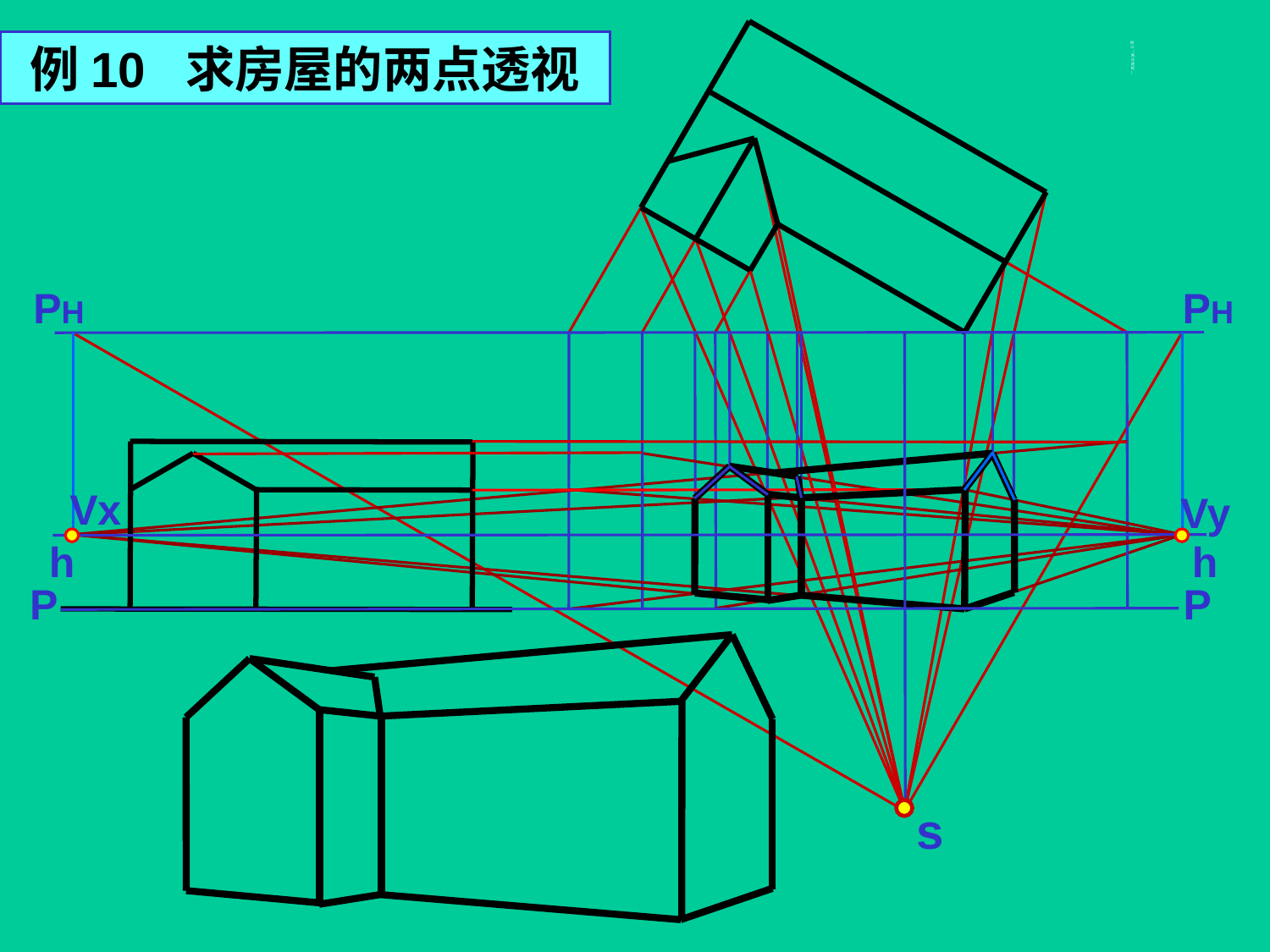

例10  求房屋的两点透视
# 例10（两点透视）

PH
PH

s

Vy

Vx

h
h

P
P